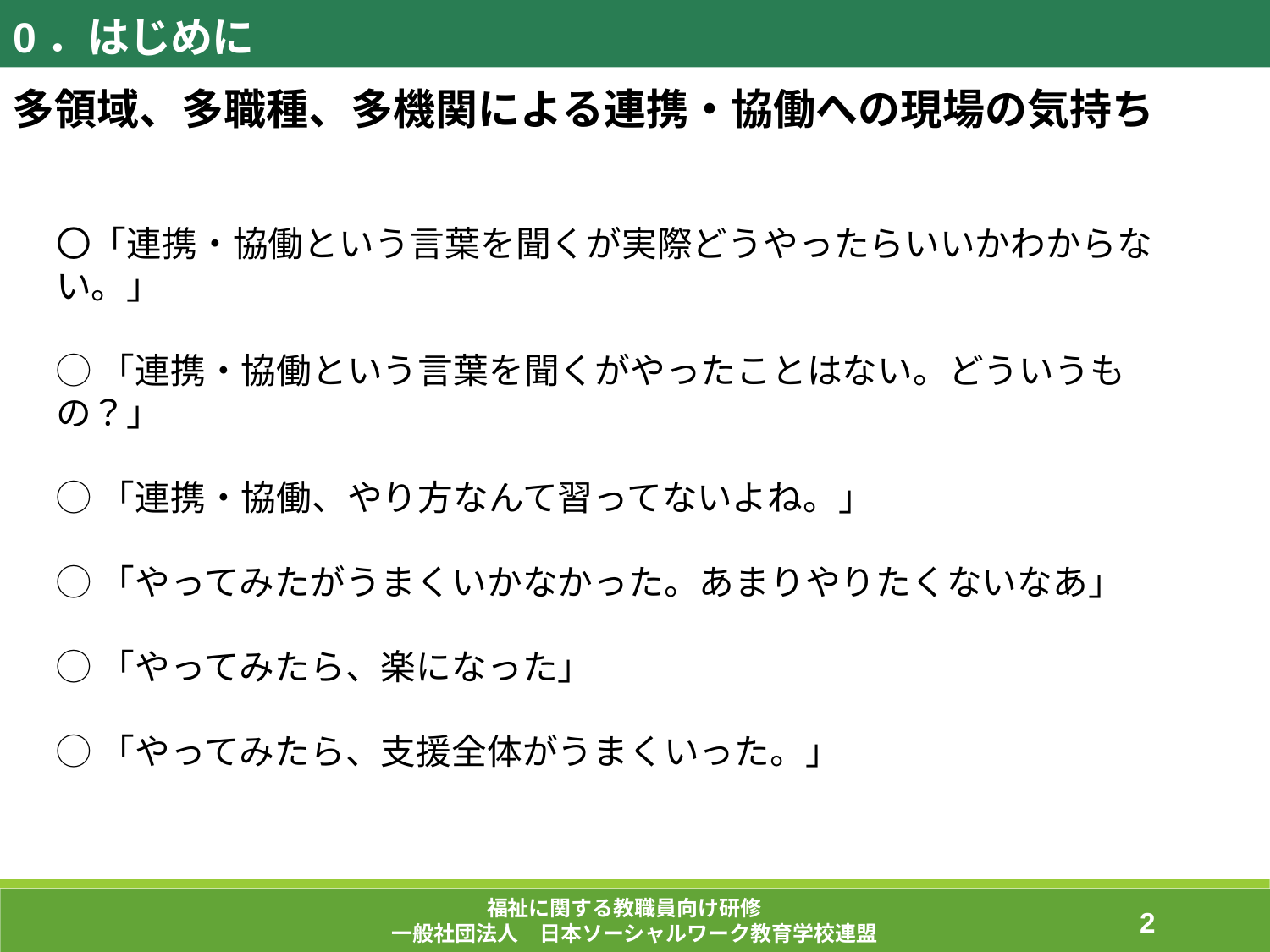

0．はじめに
多領域、多職種、多機関による連携・協働への現場の気持ち
〇「連携・協働という言葉を聞くが実際どうやったらいいかわからない。」
◯「連携・協働という言葉を聞くがやったことはない。どういうもの？」
◯「連携・協働、やり方なんて習ってないよね。」

◯「やってみたがうまくいかなかった。あまりやりたくないなあ」

◯「やってみたら、楽になった」

◯「やってみたら、支援全体がうまくいった。」

福祉に関する教職員向け研修
一般社団法人　日本ソーシャルワーク教育学校連盟
2